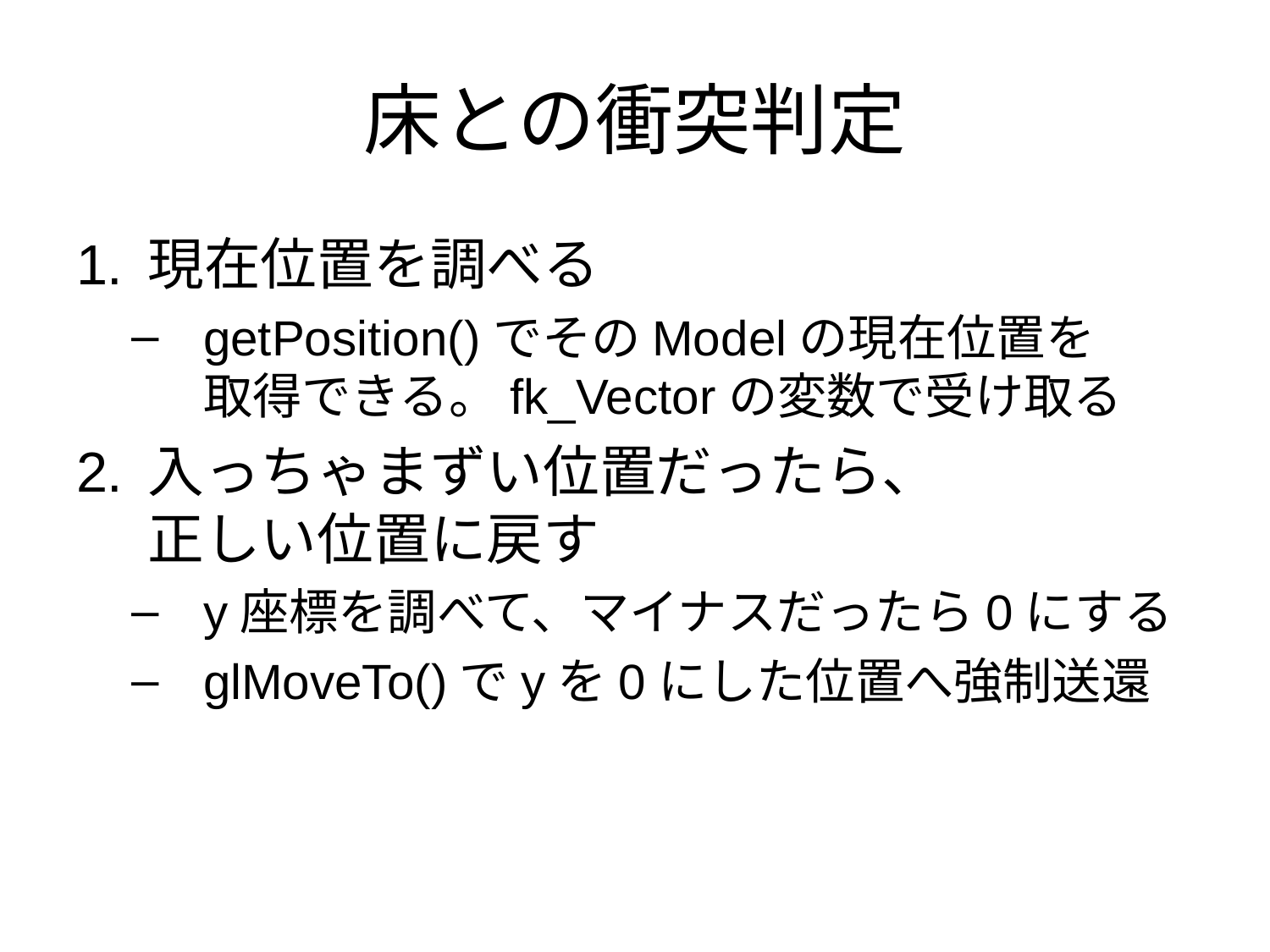

# 床との衝突判定
現在位置を調べる
getPosition()でそのModelの現在位置を
取得できる。fk_Vectorの変数で受け取る
入っちゃまずい位置だったら、
正しい位置に戻す
y座標を調べて、マイナスだったら0にする
glMoveTo()でyを0にした位置へ強制送還